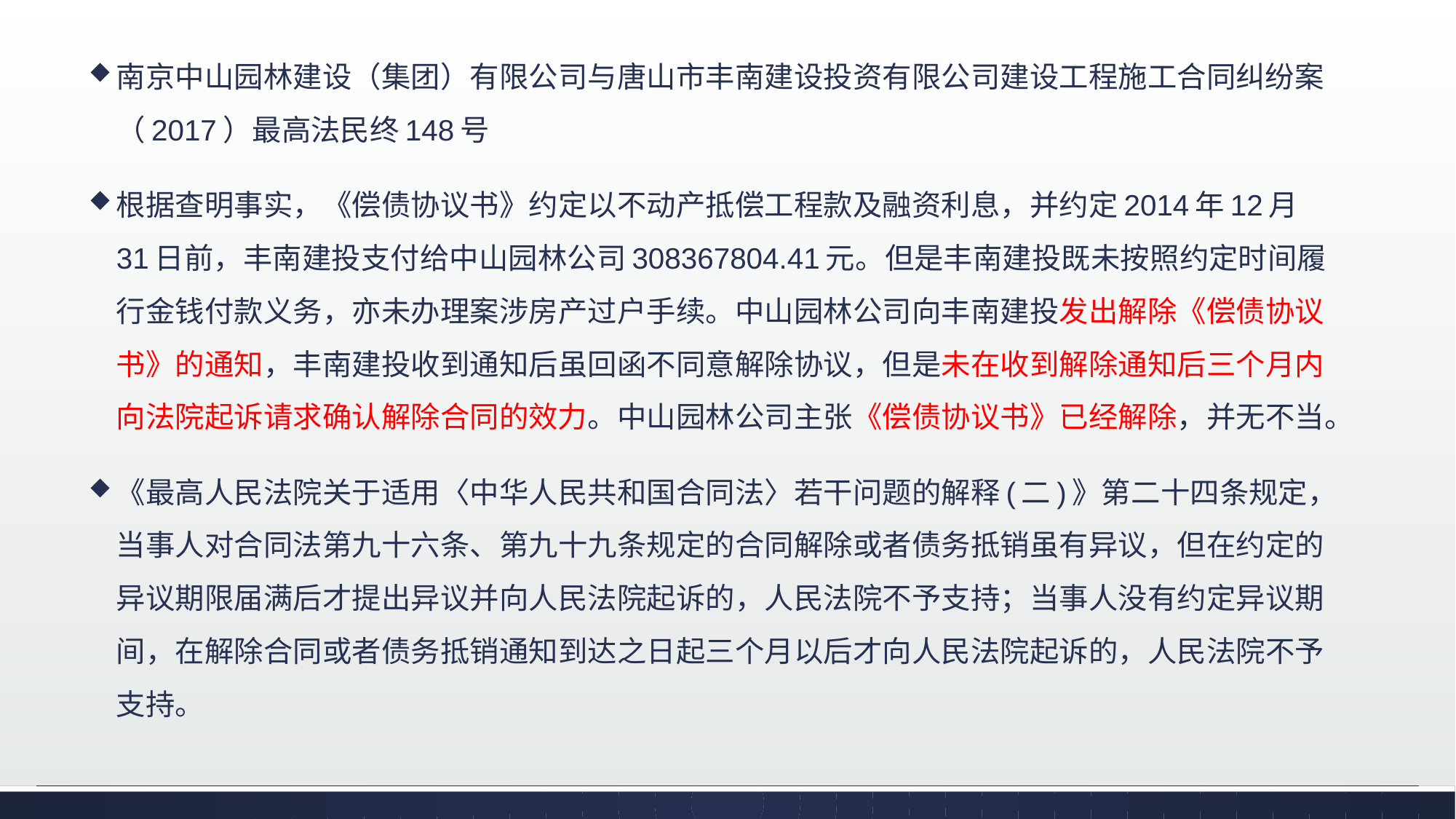

南京中山园林建设（集团）有限公司与唐山市丰南建设投资有限公司建设工程施工合同纠纷案（2017）最高法民终148号
根据查明事实，《偿债协议书》约定以不动产抵偿工程款及融资利息，并约定2014年12月31日前，丰南建投支付给中山园林公司308367804.41元。但是丰南建投既未按照约定时间履行金钱付款义务，亦未办理案涉房产过户手续。中山园林公司向丰南建投发出解除《偿债协议书》的通知，丰南建投收到通知后虽回函不同意解除协议，但是未在收到解除通知后三个月内向法院起诉请求确认解除合同的效力。中山园林公司主张《偿债协议书》已经解除，并无不当。
《最高人民法院关于适用〈中华人民共和国合同法〉若干问题的解释(二)》第二十四条规定，当事人对合同法第九十六条、第九十九条规定的合同解除或者债务抵销虽有异议，但在约定的异议期限届满后才提出异议并向人民法院起诉的，人民法院不予支持；当事人没有约定异议期间，在解除合同或者债务抵销通知到达之日起三个月以后才向人民法院起诉的，人民法院不予支持。